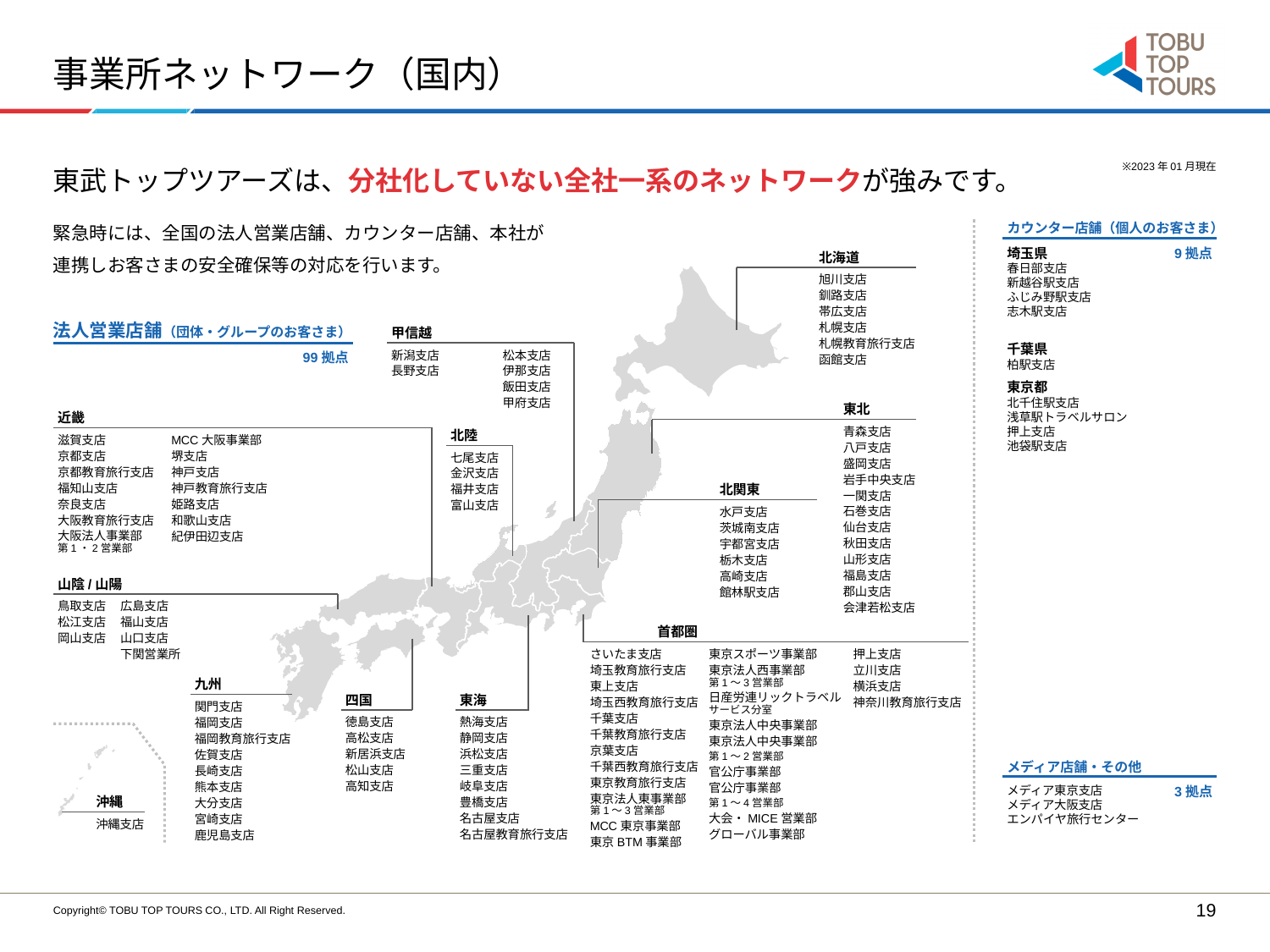

# 事業所ネットワーク（国内）
東武トップツアーズは、分社化していない全社一系のネットワークが強みです。
緊急時には、全国の法人営業店舗、カウンター店舗、本社が
連携しお客さまの安全確保等の対応を行います。
※2023年01月現在
カウンター店舗（個人のお客さま）
埼玉県
春日部支店
新越谷駅支店
ふじみ野駅支店
志木駅支店

千葉県
柏駅支店
東京都
北千住駅支店
浅草駅トラベルサロン
押上支店
池袋駅支店
9拠点
北海道
旭川支店
釧路支店
帯広支店
札幌支店
札幌教育旅行支店
函館支店

法人営業店舗（団体・グループのお客さま）
甲信越
99拠点
新潟支店
長野支店
松本支店
伊那支店
飯田支店
甲府支店
東北
近畿
青森支店
八戸支店
盛岡支店
岩手中央支店
一関支店
石巻支店
仙台支店
秋田支店
山形支店
福島支店
郡山支店
会津若松支店
北陸
MCC大阪事業部
堺支店
神戸支店
神戸教育旅行支店
姫路支店
和歌山支店
紀伊田辺支店
滋賀支店
京都支店
京都教育旅行支店
福知山支店
奈良支店
大阪教育旅行支店
大阪法人事業部
第1・2営業部
七尾支店
金沢支店
福井支店
富山支店
北関東
水戸支店
茨城南支店
宇都宮支店
栃木支店
高崎支店
館林駅支店
山陰/山陽
鳥取支店
松江支店
岡山支店
広島支店
福山支店
山口支店
下関営業所
首都圏
さいたま支店
埼玉教育旅行支店
東上支店
埼玉西教育旅行支店
千葉支店
千葉教育旅行支店
京葉支店
千葉西教育旅行支店
東京教育旅行支店
東京法人東事業部
第1～3営業部
MCC東京事業部
東京BTM事業部
東京スポーツ事業部
東京法人西事業部
第1～3営業部
日産労連リックトラベル
サービス分室
東京法人中央事業部
東京法人中央事業部
第1～2営業部
官公庁事業部
官公庁事業部
第1～4営業部
大会・MICE営業部
グローバル事業部
押上支店
立川支店
横浜支店
神奈川教育旅行支店
九州
四国
東海
関門支店
福岡支店
福岡教育旅行支店
佐賀支店
長崎支店
熊本支店
大分支店
宮崎支店
鹿児島支店
熱海支店
静岡支店
浜松支店
三重支店
岐阜支店
豊橋支店
名古屋支店
名古屋教育旅行支店
徳島支店
高松支店
新居浜支店
松山支店
高知支店

メディア店舗・その他
メディア東京支店
メディア大阪支店
エンパイヤ旅行センター
3拠点
沖縄
沖縄支店
19